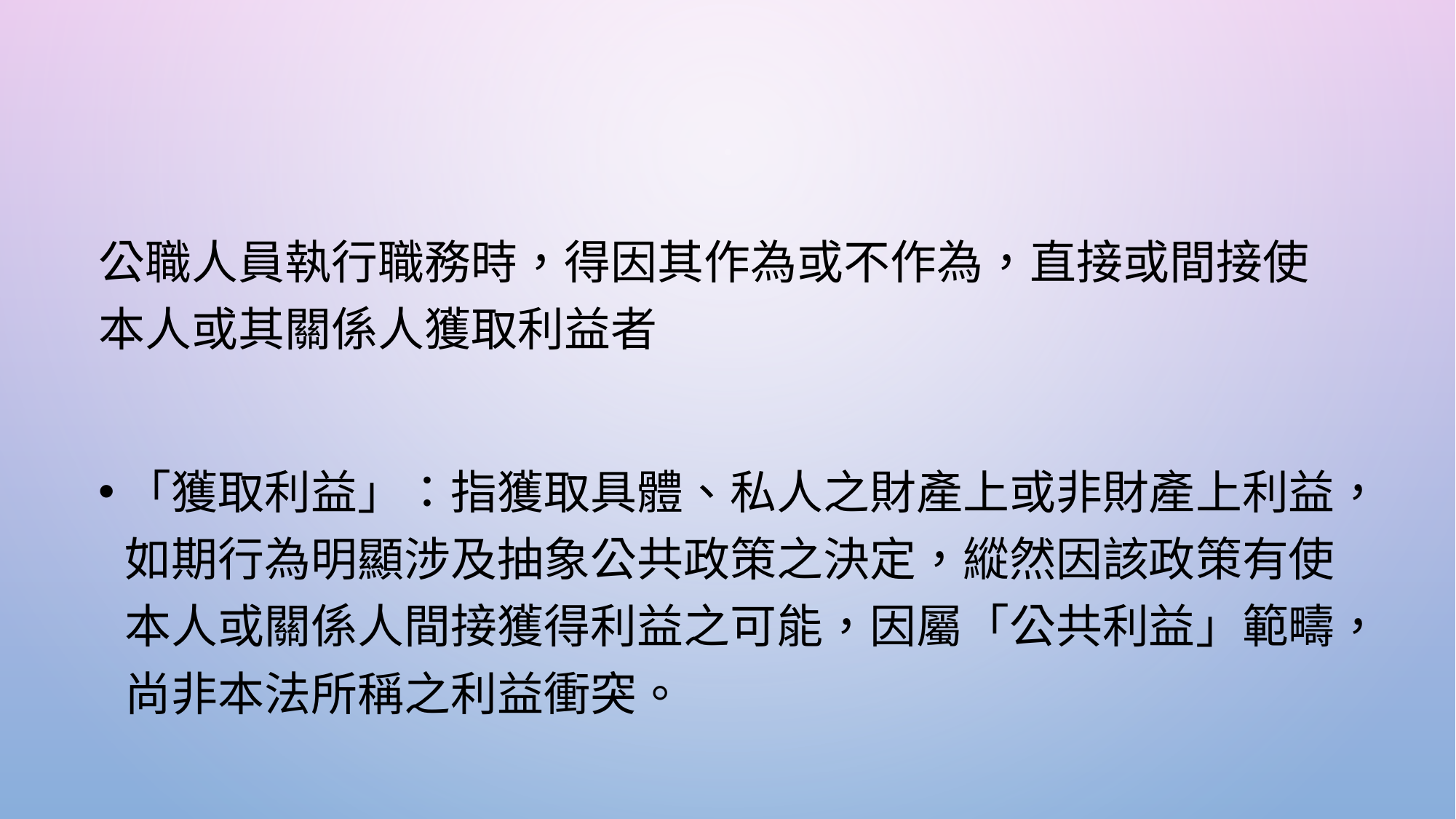

# 利益衝突之定義
公職人員執行職務時，得因其作為或不作為，直接或間接使本人或其關係人獲取利益者

「獲取利益」：指獲取具體、私人之財產上或非財產上利益，如期行為明顯涉及抽象公共政策之決定，縱然因該政策有使本人或關係人間接獲得利益之可能，因屬「公共利益」範疇，尚非本法所稱之利益衝突。